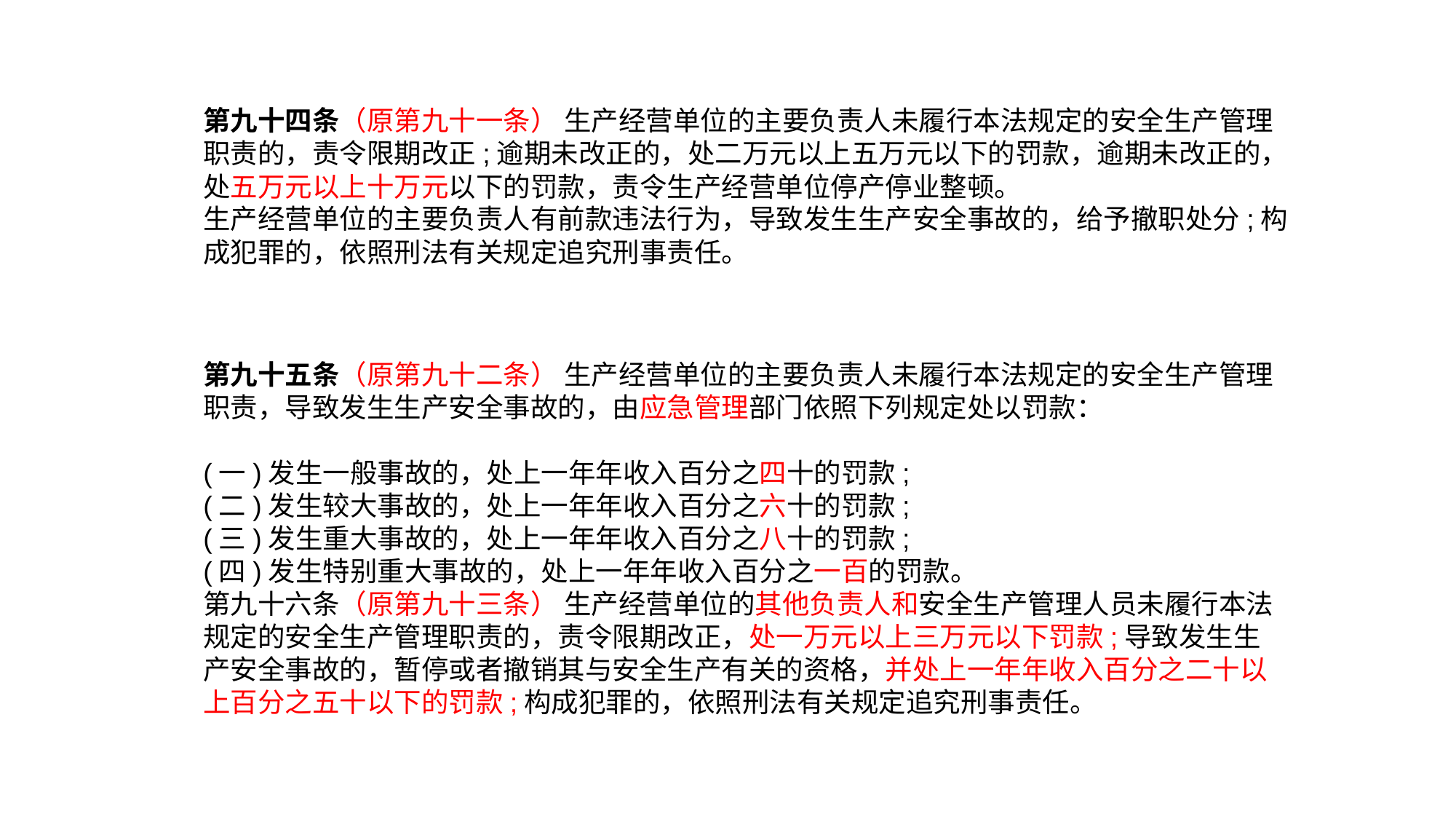

#
第九十四条（原第九十一条） 生产经营单位的主要负责人未履行本法规定的安全生产管理职责的，责令限期改正;逾期未改正的，处二万元以上五万元以下的罚款，逾期未改正的，处五万元以上十万元以下的罚款，责令生产经营单位停产停业整顿。
生产经营单位的主要负责人有前款违法行为，导致发生生产安全事故的，给予撤职处分;构成犯罪的，依照刑法有关规定追究刑事责任。

第九十五条（原第九十二条） 生产经营单位的主要负责人未履行本法规定的安全生产管理职责，导致发生生产安全事故的，由应急管理部门依照下列规定处以罚款：

(一)发生一般事故的，处上一年年收入百分之四十的罚款;
(二)发生较大事故的，处上一年年收入百分之六十的罚款;
(三)发生重大事故的，处上一年年收入百分之八十的罚款;
(四)发生特别重大事故的，处上一年年收入百分之一百的罚款。
第九十六条（原第九十三条） 生产经营单位的其他负责人和安全生产管理人员未履行本法规定的安全生产管理职责的，责令限期改正，处一万元以上三万元以下罚款;导致发生生产安全事故的，暂停或者撤销其与安全生产有关的资格，并处上一年年收入百分之二十以上百分之五十以下的罚款;构成犯罪的，依照刑法有关规定追究刑事责任。